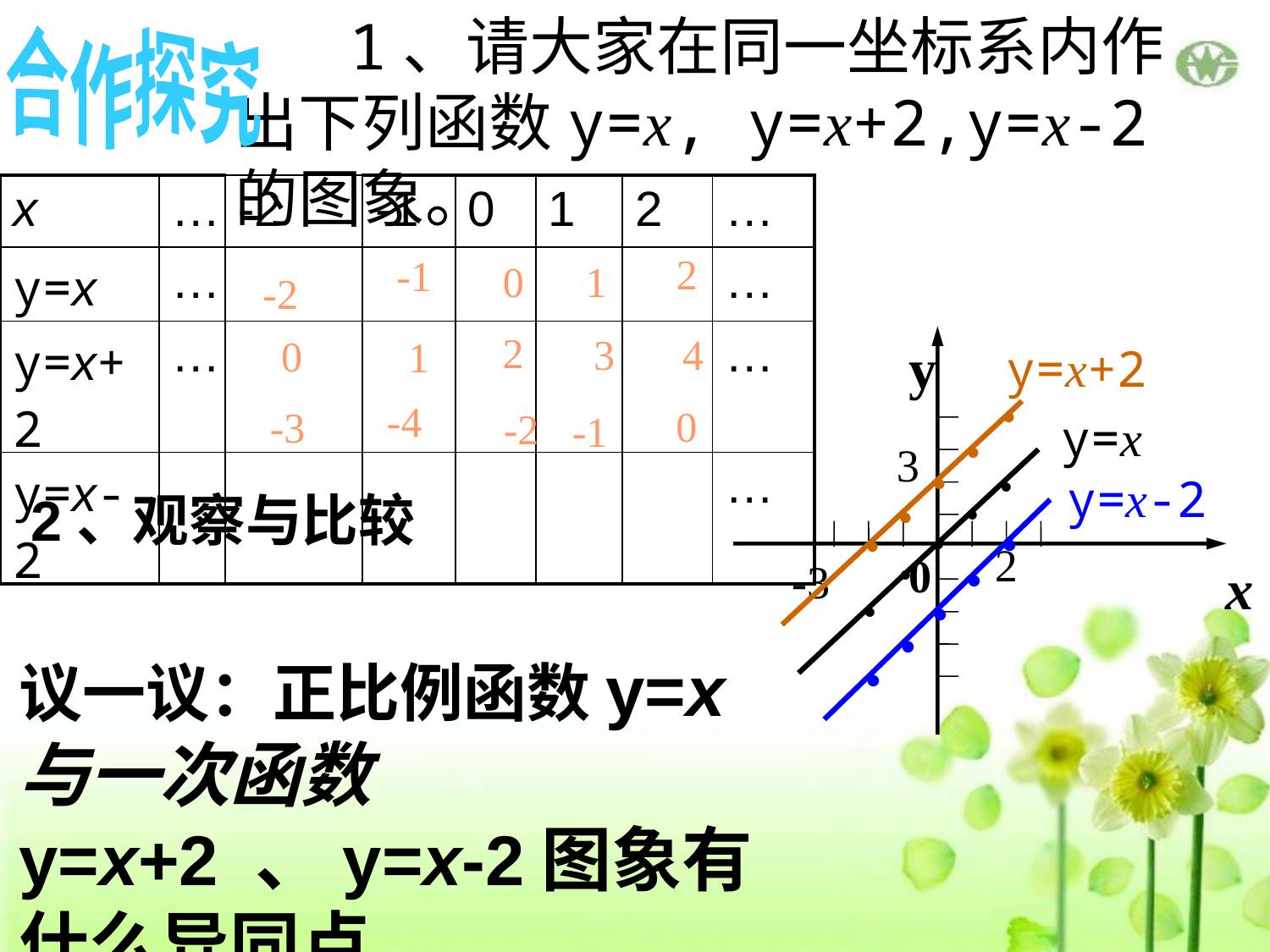

1、请大家在同一坐标系内作出下列函数y=x, y=x+2,y=x-2的图象。
合作探究
| x | … | -2 | -1 | 0 | 1 | 2 | … |
| --- | --- | --- | --- | --- | --- | --- | --- |
| y=x | … |  |  |  |  |  | … |
| y=x+2 | … |  |  |  |  |  | … |
| y=x-2 | … |  |  |  |  |  | … |
2
-1
0
1
-2
2
3
4
0
1
y

3

2
0

 -3
x

y=x+2
.
.
-4
0
-3
-2
-1

y=x
.
.

.
.
y=x-2
.
2、观察与比较
.
.

.
.
.
.
.
.
议一议：正比例函数y=x与一次函数y=x+2 、y=x-2图象有什么异同点.